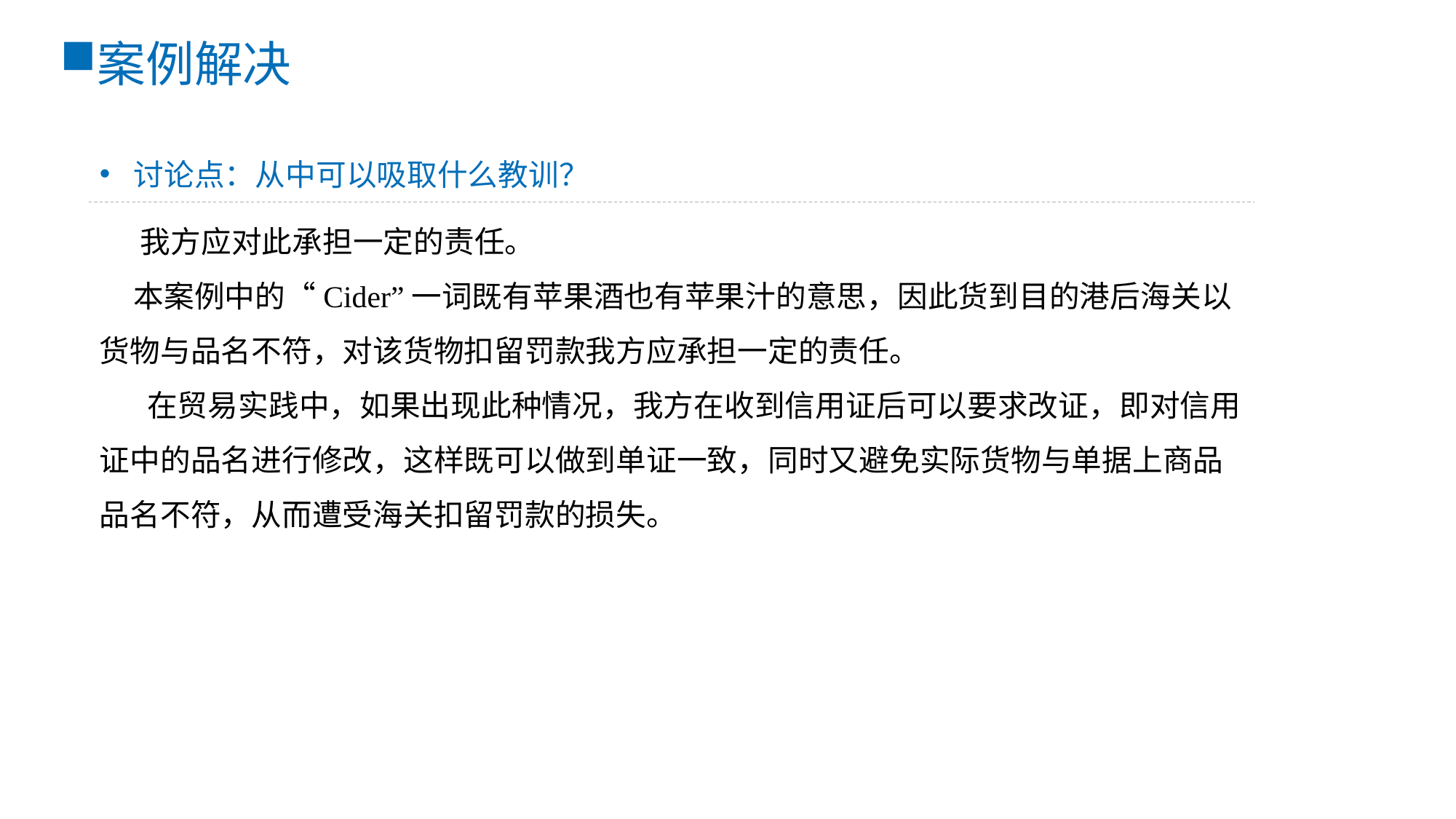

案例解决
讨论点：从中可以吸取什么教训？
     我方应对此承担一定的责任。
    本案例中的“Cider”一词既有苹果酒也有苹果汁的意思，因此货到目的港后海关以货物与品名不符，对该货物扣留罚款我方应承担一定的责任。
      在贸易实践中，如果出现此种情况，我方在收到信用证后可以要求改证，即对信用证中的品名进行修改，这样既可以做到单证一致，同时又避免实际货物与单据上商品品名不符，从而遭受海关扣留罚款的损失。